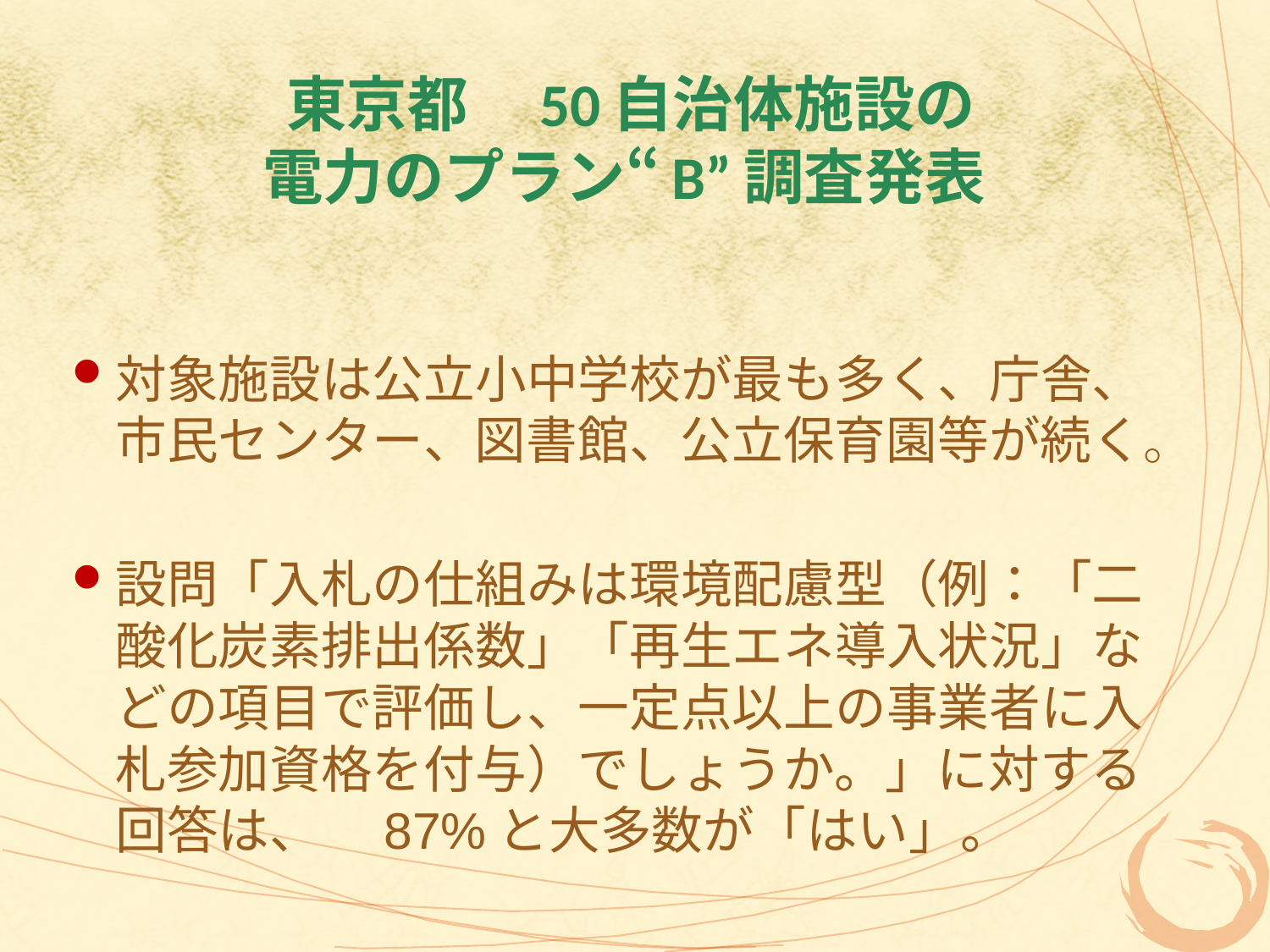

# 東京都　50自治体施設の 電力のプラン“B”調査発表
対象施設は公立小中学校が最も多く、庁舎、市民センター、図書館、公立保育園等が続く。

設問「入札の仕組みは環境配慮型（例：「二酸化炭素排出係数」「再生エネ導入状況」などの項目で評価し、一定点以上の事業者に入札参加資格を付与）でしょうか。」に対する回答は、　87%と大多数が「はい」。